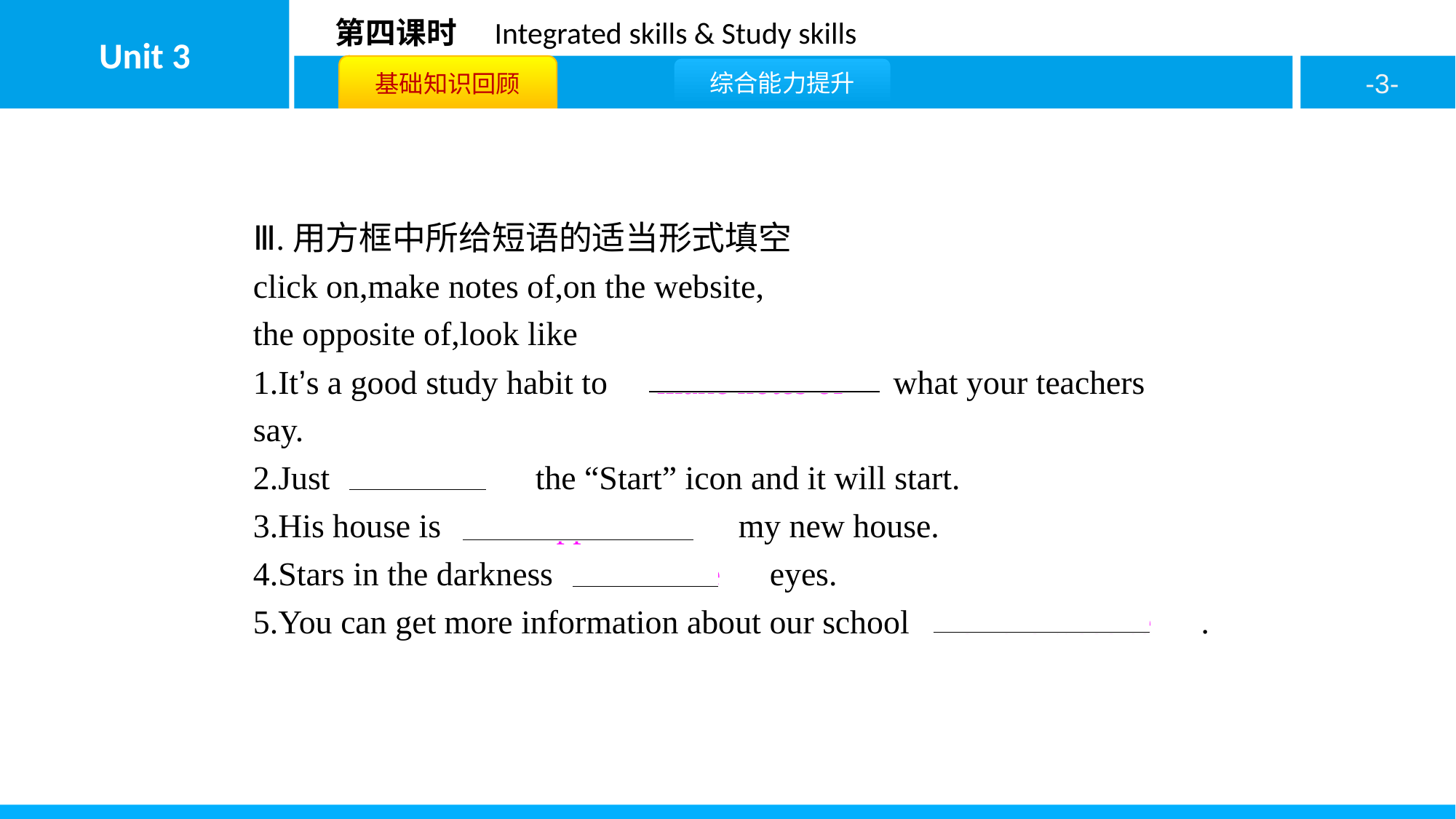

Ⅲ.用方框中所给短语的适当形式填空
click on,make notes of,on the website,
the opposite of,look like
1.It’s a good study habit to　make notes of　what your teachers say.
2.Just　click on　the “Start” icon and it will start.
3.His house is　the opposite of　my new house.
4.Stars in the darkness　look like　eyes.
5.You can get more information about our school　on the website　.